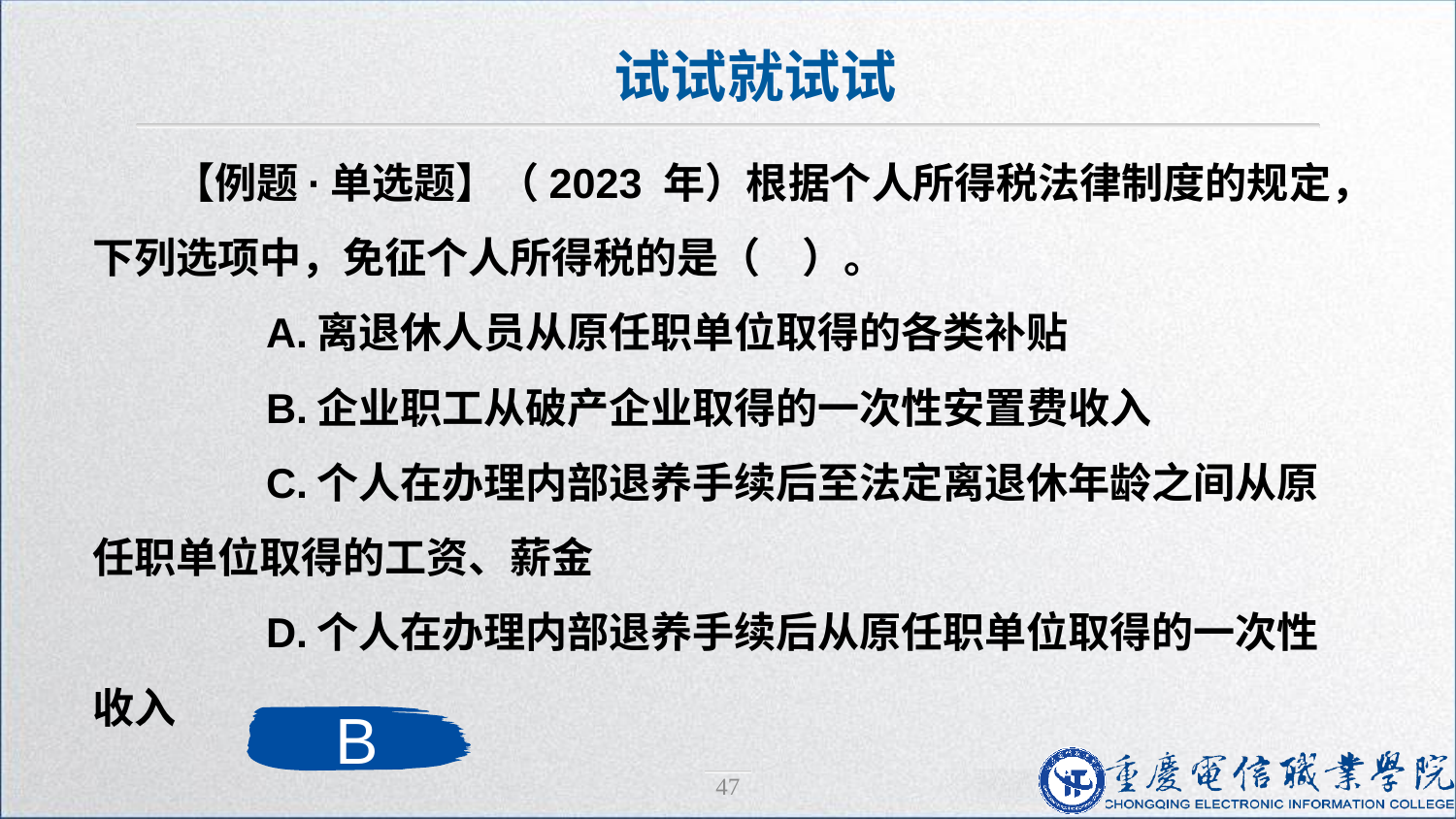

试试就试试
【例题·单选题】（2023 年）根据个人所得税法律制度的规定，下列选项中，免征个人所得税的是（　）。
　　A.离退休人员从原任职单位取得的各类补贴
　　B.企业职工从破产企业取得的一次性安置费收入
　　C.个人在办理内部退养手续后至法定离退休年龄之间从原任职单位取得的工资、薪金
　　D.个人在办理内部退养手续后从原任职单位取得的一次性收入

B
47